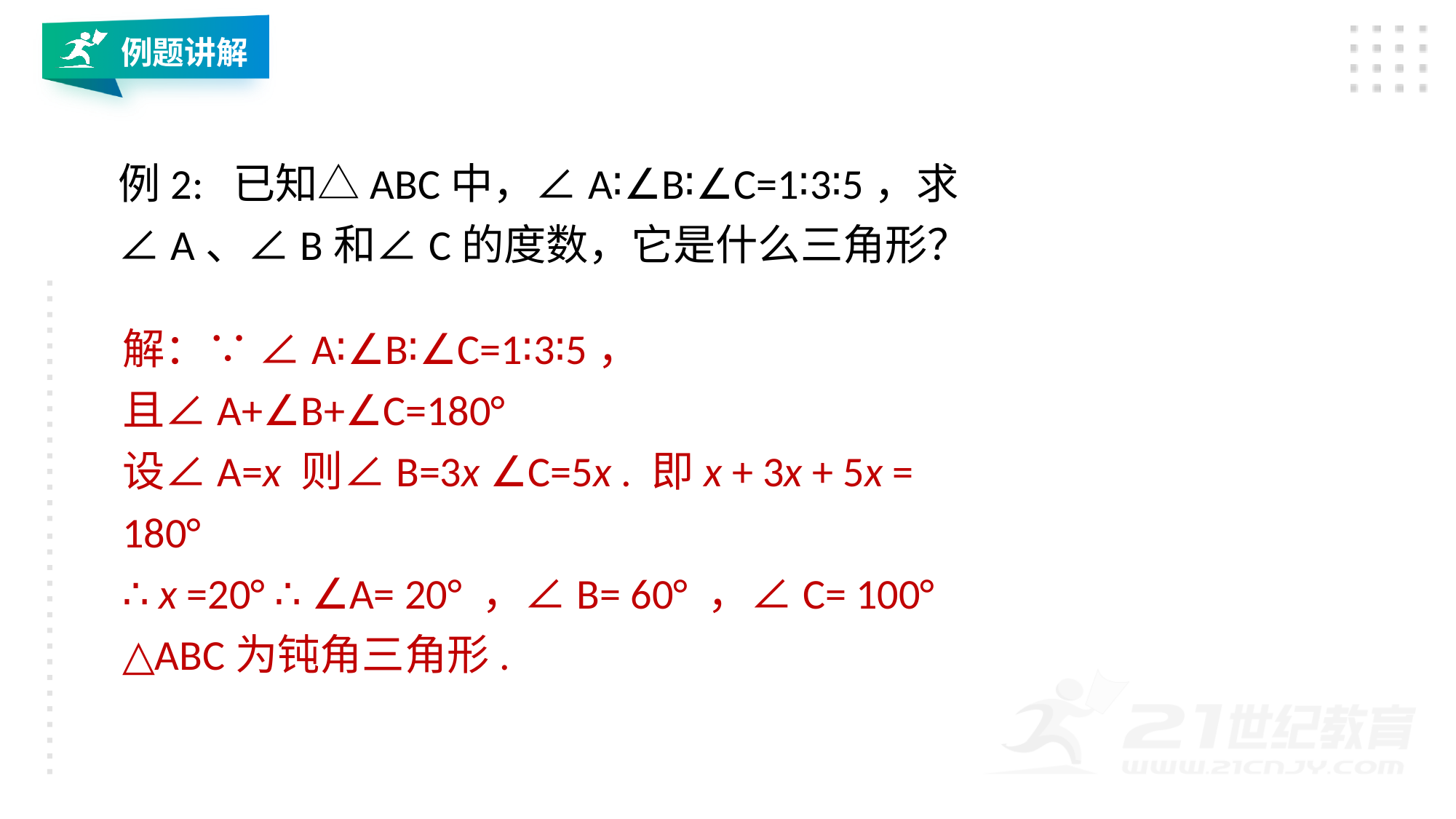

例题讲解
例2:  已知△ABC中，∠A∶∠B∶∠C=1∶3∶5，求∠A、∠B和∠C的度数，它是什么三角形？
解：∵ ∠A∶∠B∶∠C=1∶3∶5，
且∠A+∠B+∠C=180°
设∠A=x 则∠B=3x ∠C=5x . 即x + 3x + 5x = 180°
∴ x =20° ∴ ∠A= 20° ，∠B= 60° ，∠C= 100°
△ABC为钝角三角形.